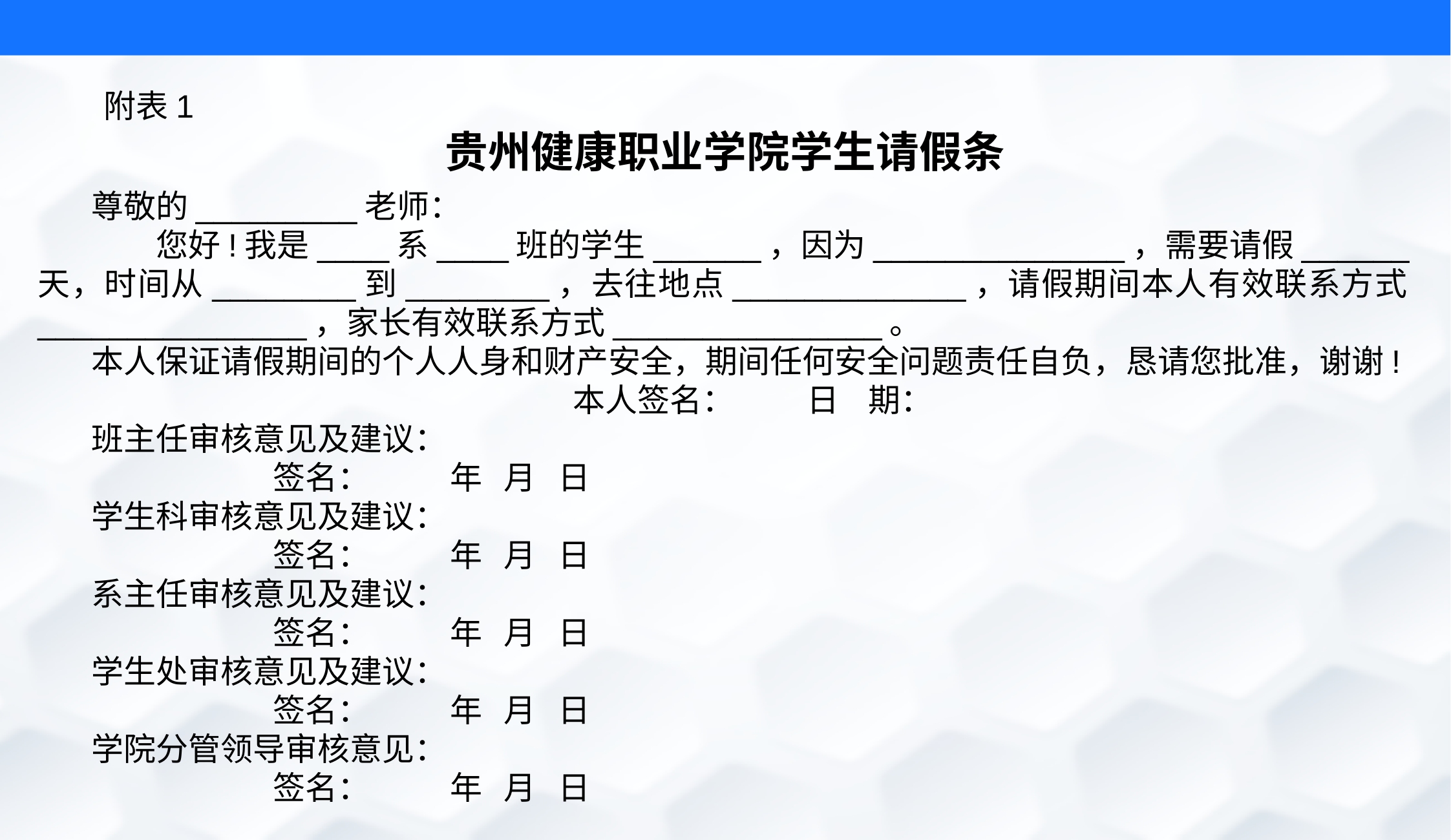

附表1
贵州健康职业学院学生请假条
尊敬的_________老师：
　　您好!我是____系____班的学生______，因为______________，需要请假______天，时间从________到________，去往地点_____________，请假期间本人有效联系方式_______________，家长有效联系方式_______________。
本人保证请假期间的个人人身和财产安全，期间任何安全问题责任自负，恳请您批准，谢谢!
本人签名：          日    期：
班主任审核意见及建议：
                        签名：           年   月   日
学生科审核意见及建议：
                        签名：           年   月   日
系主任审核意见及建议：
                        签名：           年   月   日
学生处审核意见及建议：
                        签名：           年   月   日
学院分管领导审核意见：
                        签名：           年   月   日